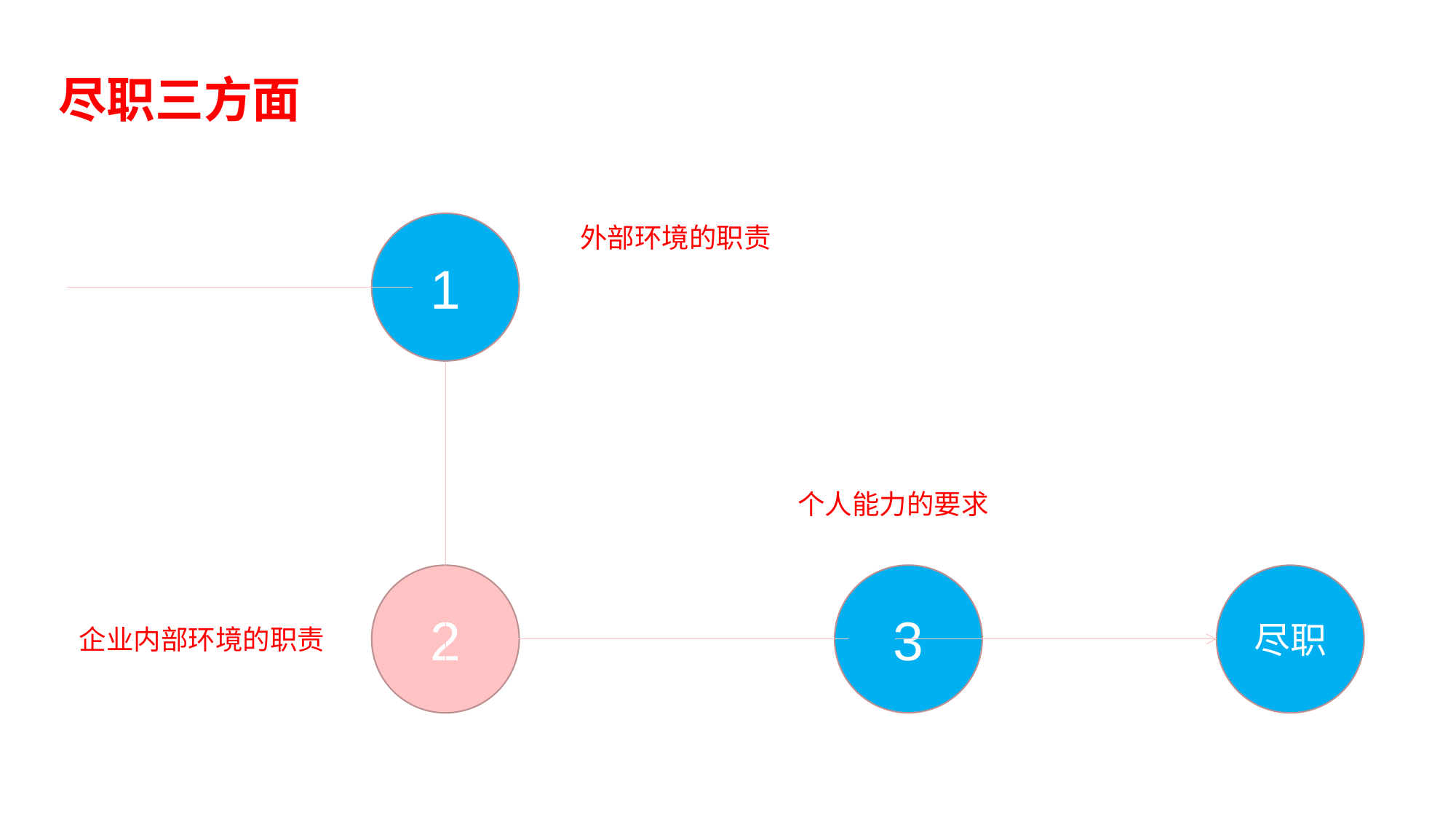

尽职三方面
1
外部环境的职责
个人能力的要求
3
2
尽职
企业内部环境的职责